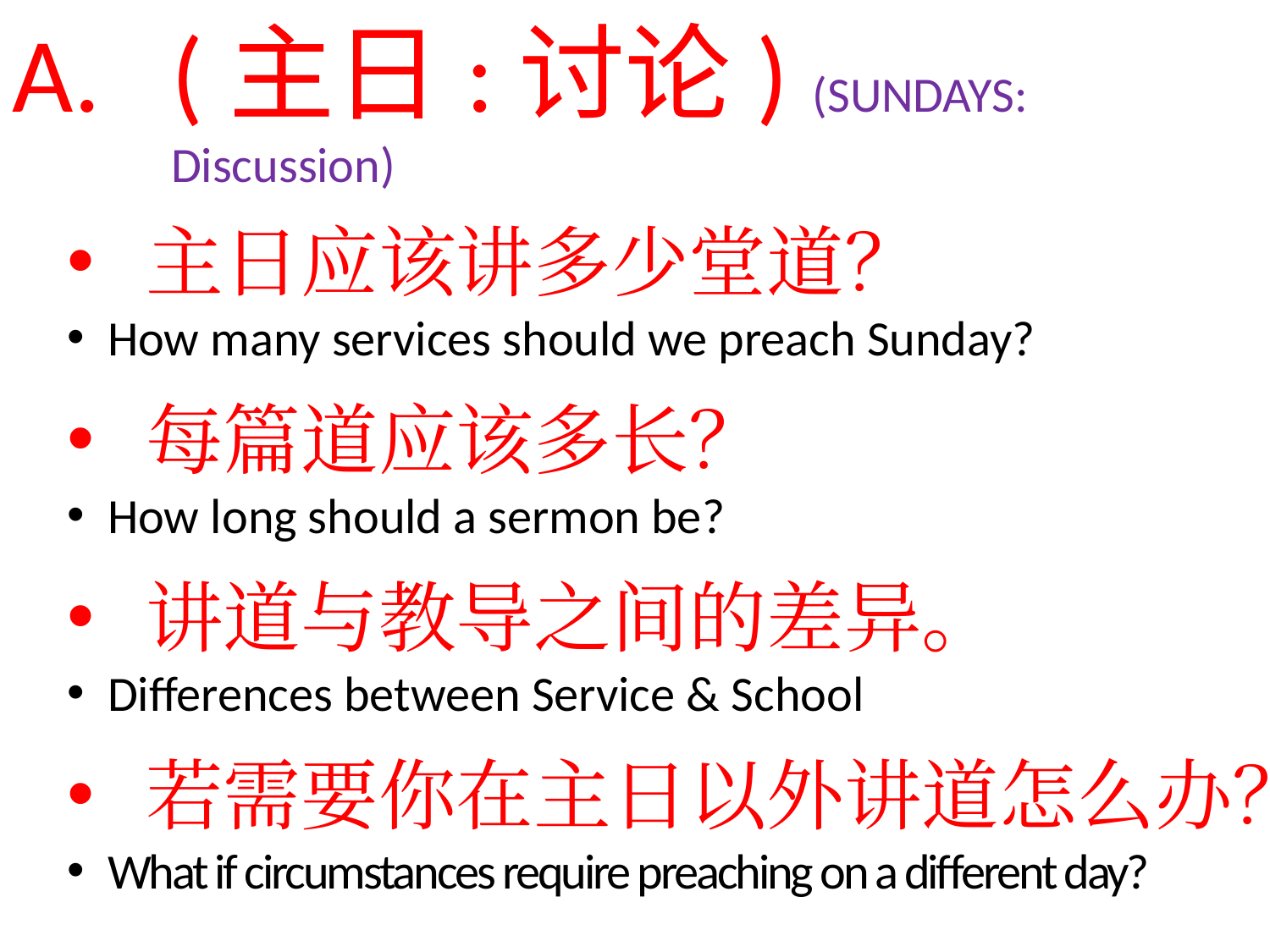

(主日:讨论) (SUNDAYS: Discussion)

 主日应该讲多少堂道？
How many services should we preach Sunday?

 每篇道应该多长？
How long should a sermon be?

 讲道与教导之间的差异。
Differences between Service & School

 若需要你在主日以外讲道怎么办？
What if circumstances require preaching on a different day?